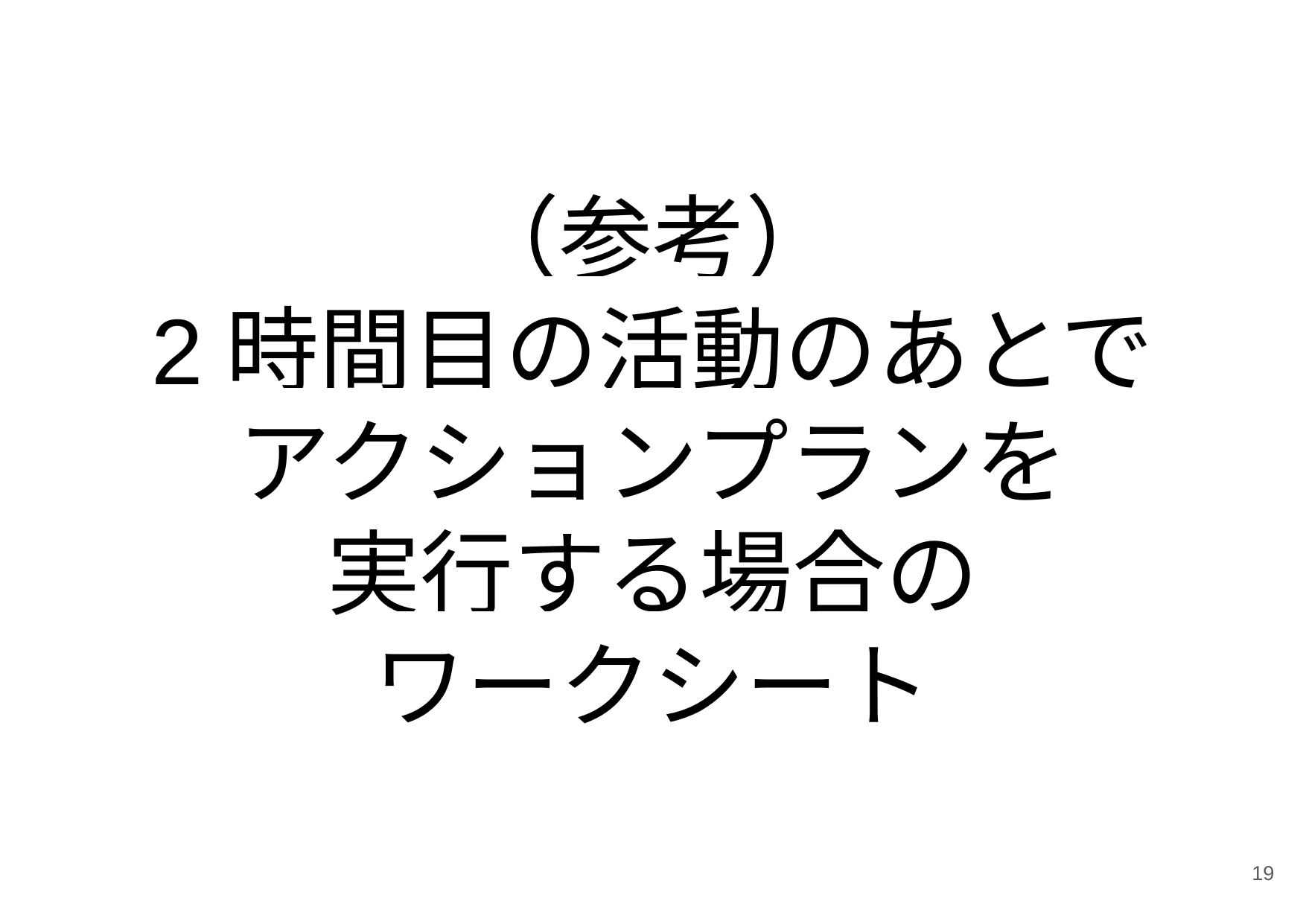

（参考）
2時間目の活動のあとで
アクションプランを
実行する場合の
ワークシート
19